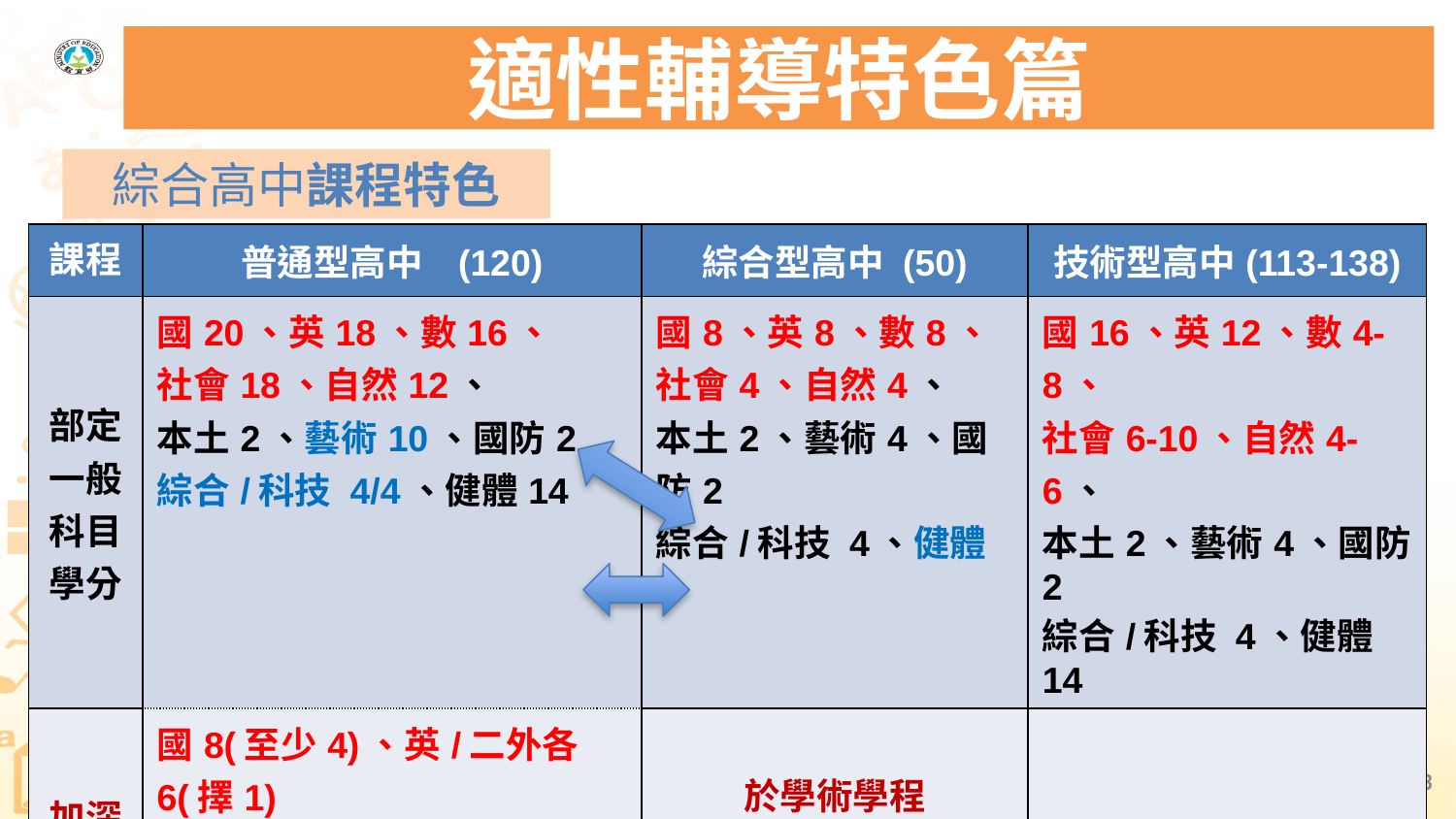

# 適性輔導特色篇
綜合高中課程特色

| 課程 | 普通型高中 (120) | 綜合型高中 (50) | 技術型高中(113-138) |
| --- | --- | --- | --- |
| 部定 一般科目學分 | 國20、英18、數16、 社會18、自然12、 本土2、藝術10、國防2 綜合/科技 4/4、健體14 | 國8、英8、數8、 社會4、自然4、 本土2、藝術4、國防2 綜合/科技 4、健體6 | 國16、英12、數4-8、 社會6-10、自然4-6、 本土2、藝術4、國防2 綜合/科技 4、健體14 |
| 加深加廣選修科目學分 | 國8(至少4)、英/二外各6(擇1) 本土語文4、數(甲或乙)8、 社會24、自然32、藝術6、綜合6、科技 8、健體6 | 於學術學程 社會/自然 高二、高三參照開設 選修課(必修變選修) |  |

23